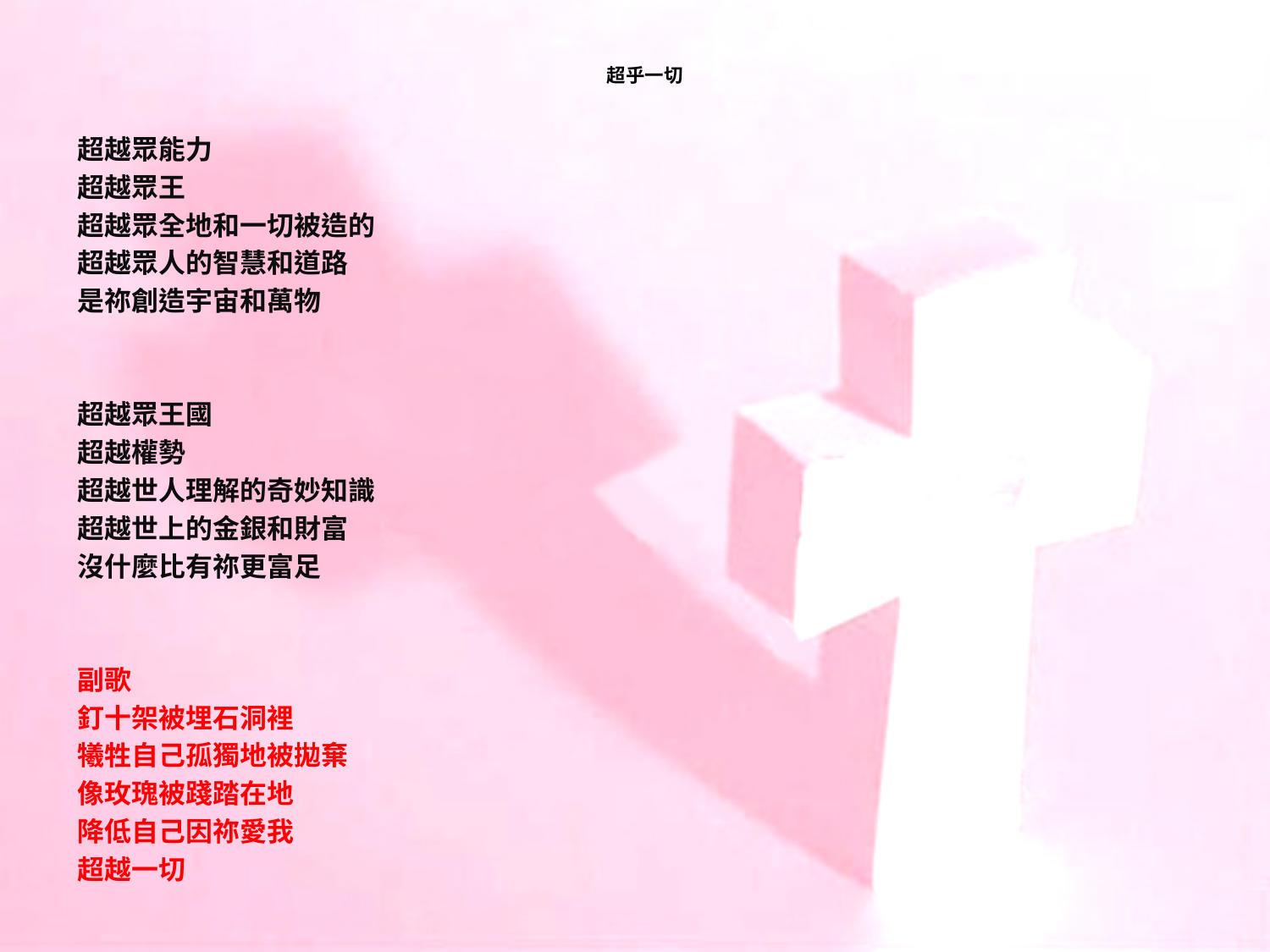

# 超乎一切
超越眾能力
超越眾王
超越眾全地和一切被造的
超越眾人的智慧和道路
是祢創造宇宙和萬物

超越眾王國
超越權勢
超越世人理解的奇妙知識
超越世上的金銀和財富
沒什麼比有祢更富足

副歌
釘十架被埋石洞裡
犧牲自己孤獨地被拋棄
像玫瑰被踐踏在地
降低自己因祢愛我
超越一切﻿